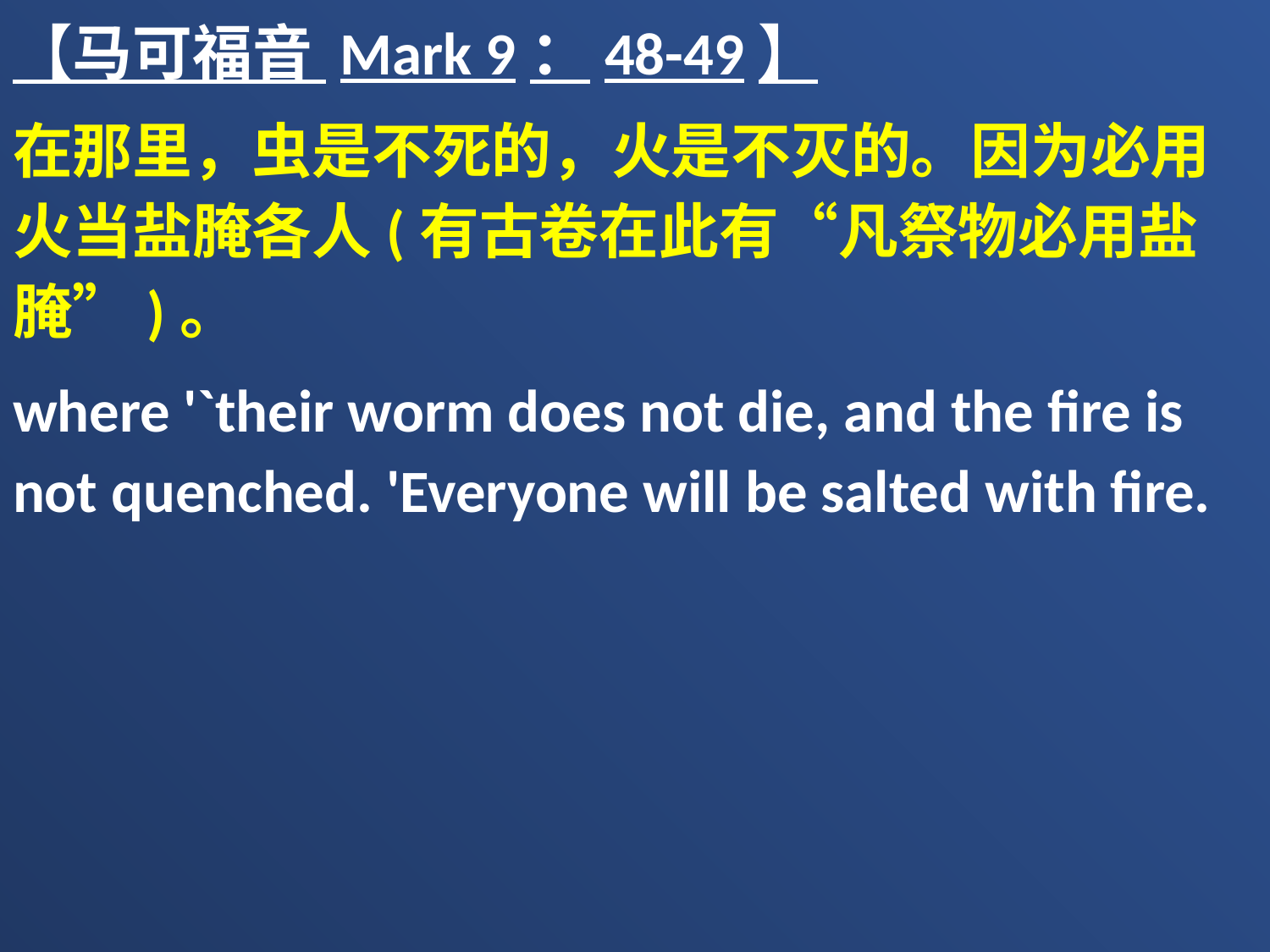

【马可福音 Mark 9：48-49】
在那里，虫是不死的，火是不灭的。因为必用火当盐腌各人(有古卷在此有“凡祭物必用盐腌”)。
where '`their worm does not die, and the fire is not quenched. 'Everyone will be salted with fire.